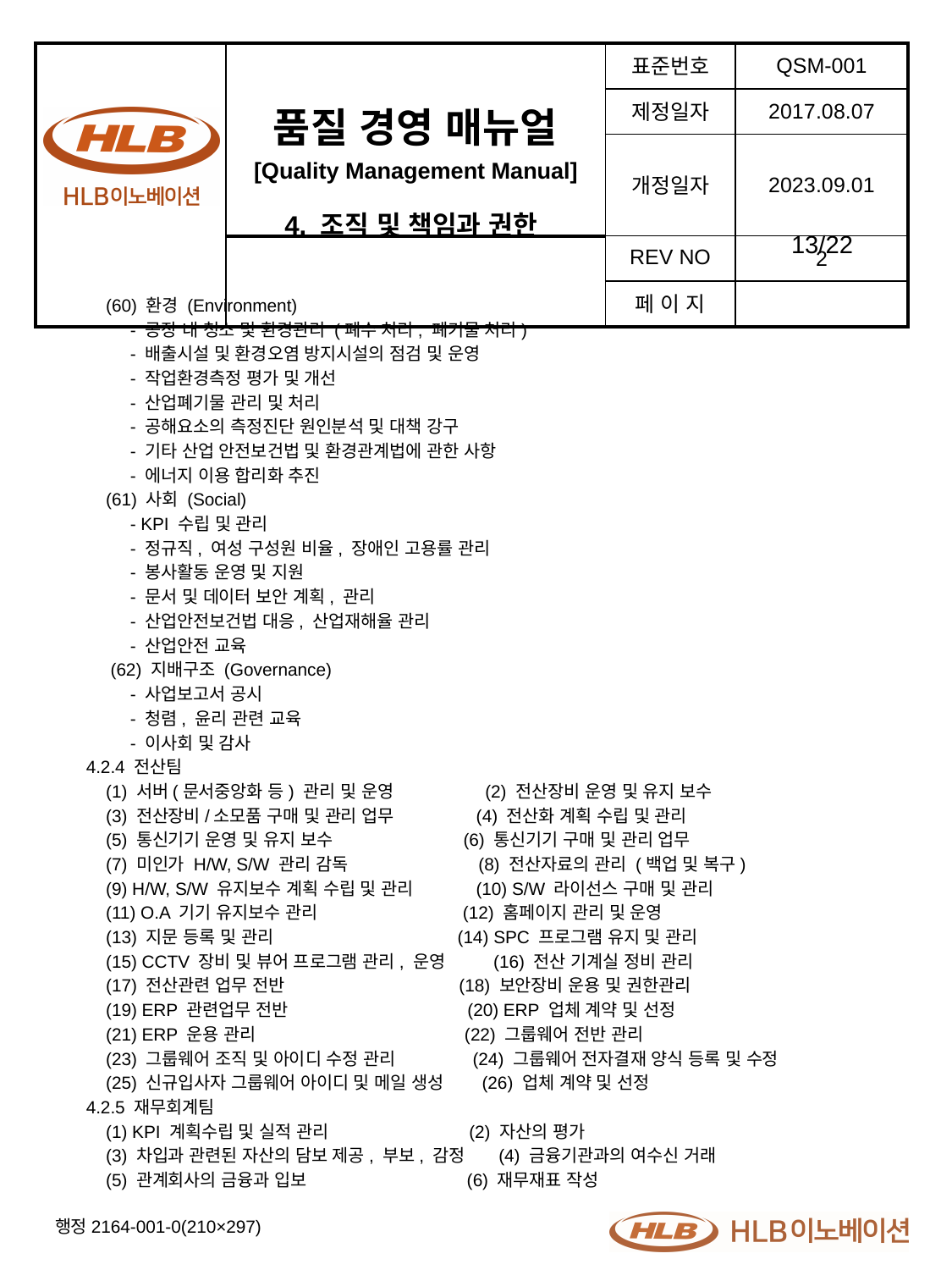

4. 조직 및 책임과 권한
13/22

    (60) 환경 (Environment)
         - 공장 내 청소 및 환경관리 (폐수 처리, 폐기물 처리)
         - 배출시설 및 환경오염 방지시설의 점검 및 운영
         - 작업환경측정 평가 및 개선
         - 산업폐기물 관리 및 처리
         - 공해요소의 측정진단 원인분석 및 대책 강구
         - 기타 산업 안전보건법 및 환경관계법에 관한 사항
         - 에너지 이용 합리화 추진
    (61) 사회 (Social)
         - KPI 수립 및 관리
         - 정규직, 여성 구성원 비율, 장애인 고용률 관리
         - 봉사활동 운영 및 지원
         - 문서 및 데이터 보안 계획, 관리
         - 산업안전보건법 대응, 산업재해율 관리
         - 산업안전 교육
     (62) 지배구조 (Governance)
         - 사업보고서 공시
         - 청렴, 윤리 관련 교육
         - 이사회 및 감사
4.2.4 전산팀
    (1) 서버(문서중앙화 등) 관리 및 운영                  (2) 전산장비 운영 및 유지 보수
    (3) 전산장비/소모품 구매 및 관리 업무                (4) 전산화 계획 수립 및 관리
    (5) 통신기기 운영 및 유지 보수                          (6) 통신기기 구매 및 관리 업무
    (7) 미인가 H/W, S/W 관리 감독                          (8) 전산자료의 관리 (백업 및 복구)
    (9) H/W, S/W 유지보수 계획 수립 및 관리            (10) S/W 라이선스 구매 및 관리
    (11) O.A 기기 유지보수 관리                             (12) 홈페이지 관리 및 운영
    (13) 지문 등록 및 관리                                     (14) SPC 프로그램 유지 및 관리
    (15) CCTV 장비 및 뷰어 프로그램 관리, 운영         (16) 전산 기계실 정비 관리
    (17) 전산관련 업무 전반                                   (18) 보안장비 운용 및 권한관리
    (19) ERP 관련업무 전반                                    (20) ERP 업체 계약 및 선정
    (21) ERP 운용 관리                                          (22) 그룹웨어 전반 관리
    (23) 그룹웨어 조직 및 아이디 수정 관리               (24) 그룹웨어 전자결재 양식 등록 및 수정
    (25) 신규입사자 그룹웨어 아이디 및 메일 생성       (26) 업체 계약 및 선정
4.2.5 재무회계팀
    (1) KPI 계획수립 및 실적 관리                            (2) 자산의 평가
    (3) 차입과 관련된 자산의 담보 제공, 부보, 감정      (4) 금융기관과의 여수신 거래
    (5) 관계회사의 금융과 입보                                (6) 재무재표 작성
행정2164-001-0(210×297)